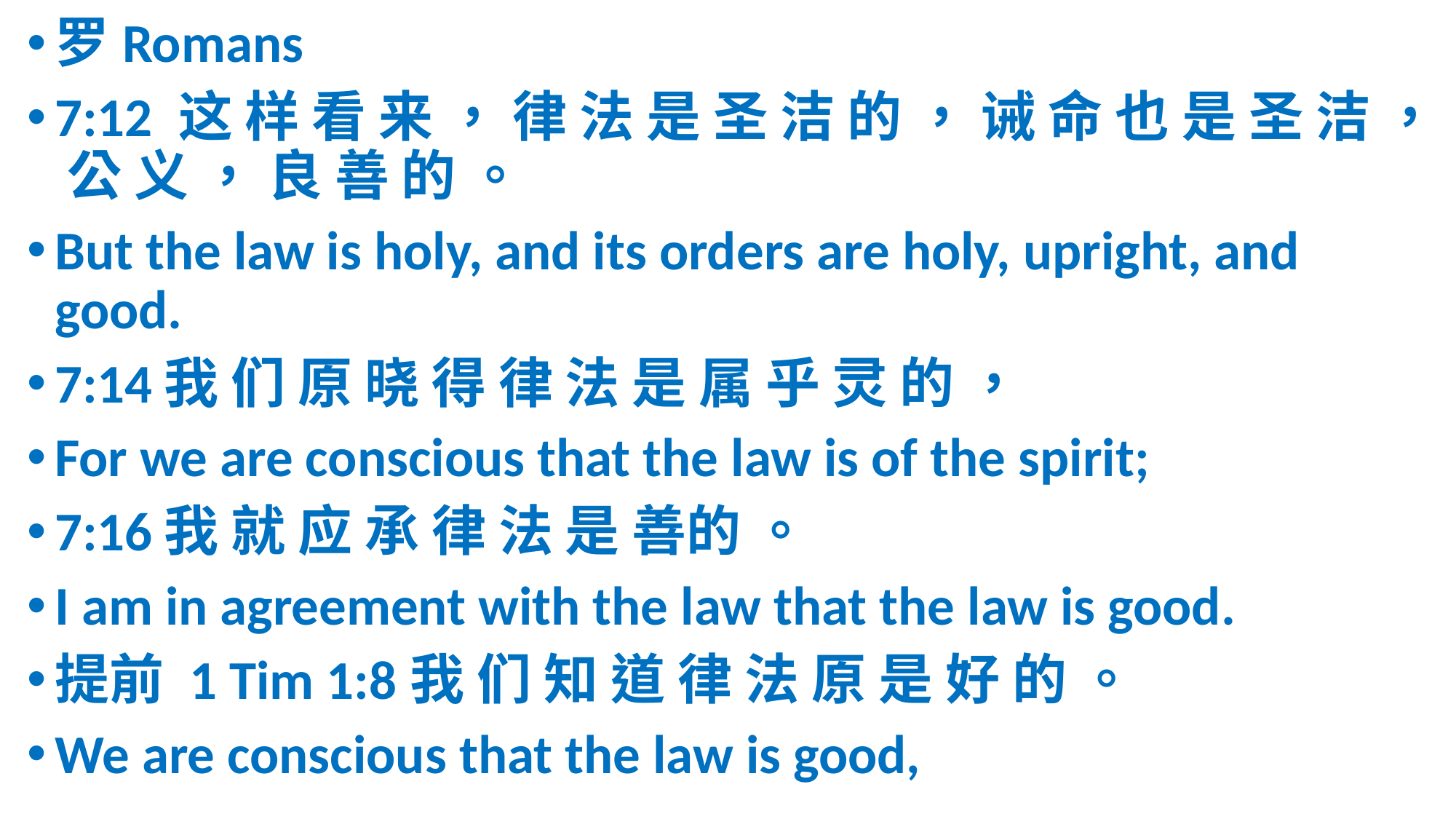

罗Romans
7:12 这 样 看 来 ， 律 法 是 圣 洁 的 ， 诫 命 也 是 圣 洁 ， 公 义 ， 良 善 的 。
But the law is holy, and its orders are holy, upright, and good.
7:14	我 们 原 晓 得 律 法 是 属 乎 灵 的 ，
For we are conscious that the law is of the spirit;
7:16	我 就 应 承 律 法 是 善的 。
I am in agreement with the law that the law is good.
提前 1 Tim 1:8我 们 知 道 律 法 原 是 好 的 。
We are conscious that the law is good,